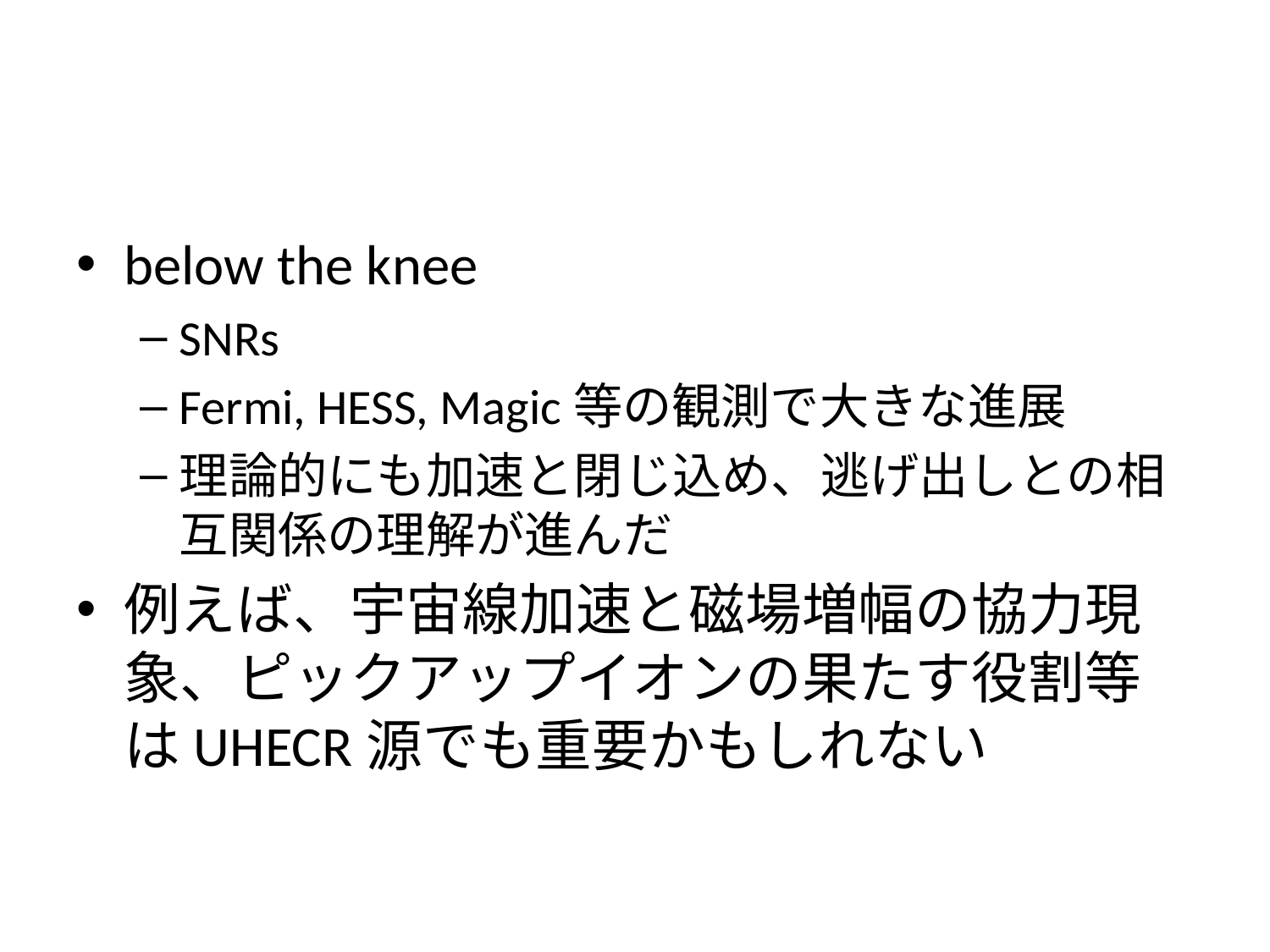

#
below the knee
SNRs
Fermi, HESS, Magic等の観測で大きな進展
理論的にも加速と閉じ込め、逃げ出しとの相互関係の理解が進んだ
例えば、宇宙線加速と磁場増幅の協力現象、ピックアップイオンの果たす役割等はUHECR源でも重要かもしれない